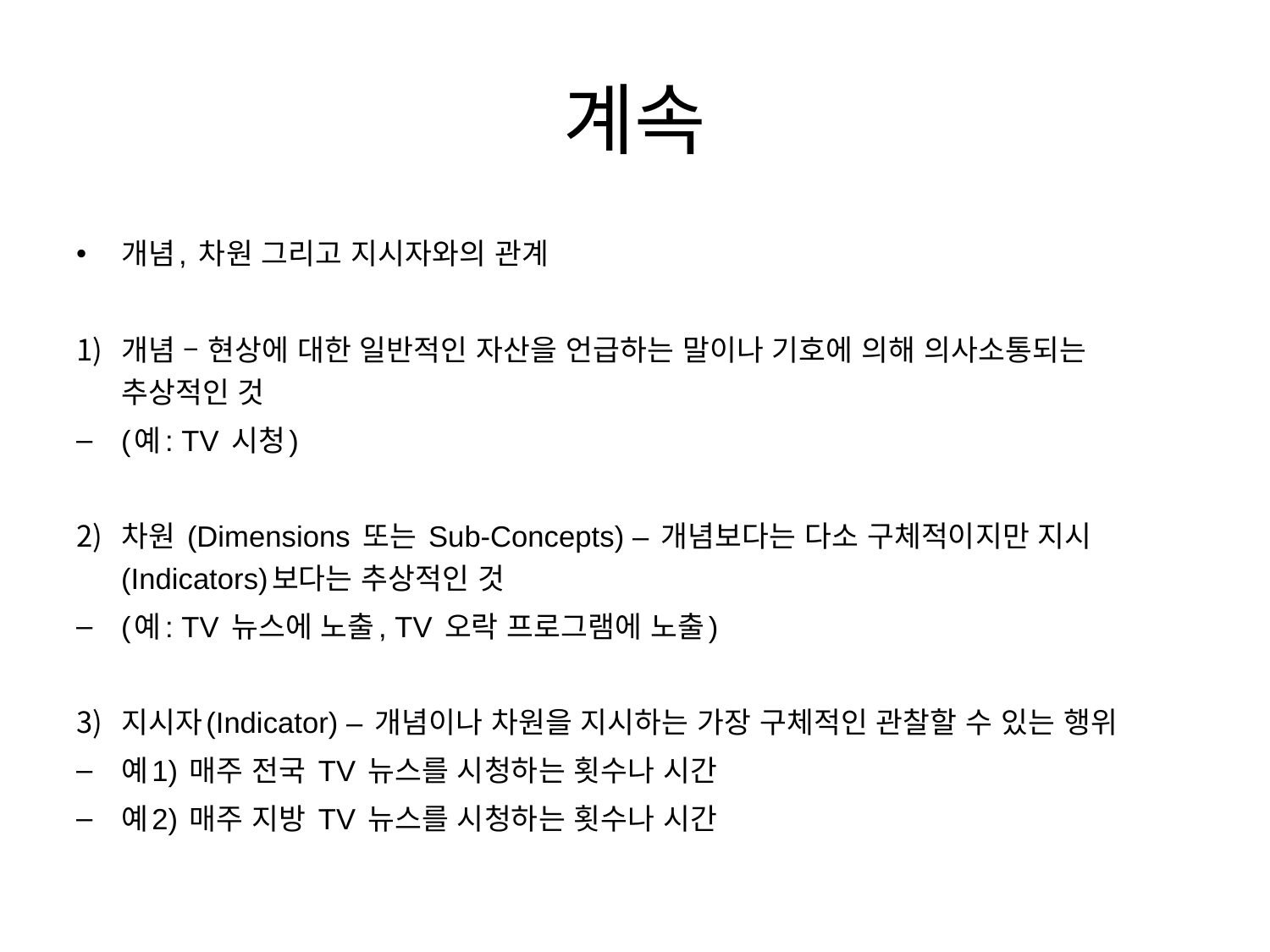

# 계속
개념, 차원 그리고 지시자와의 관계

개념 – 현상에 대한 일반적인 자산을 언급하는 말이나 기호에 의해 의사소통되는 추상적인 것
(예: TV 시청)

차원 (Dimensions 또는 Sub-Concepts) – 개념보다는 다소 구체적이지만 지시(Indicators)보다는 추상적인 것
(예: TV 뉴스에 노출, TV 오락 프로그램에 노출)

지시자(Indicator) – 개념이나 차원을 지시하는 가장 구체적인 관찰할 수 있는 행위
예1) 매주 전국 TV 뉴스를 시청하는 횟수나 시간
예2) 매주 지방 TV 뉴스를 시청하는 횟수나 시간